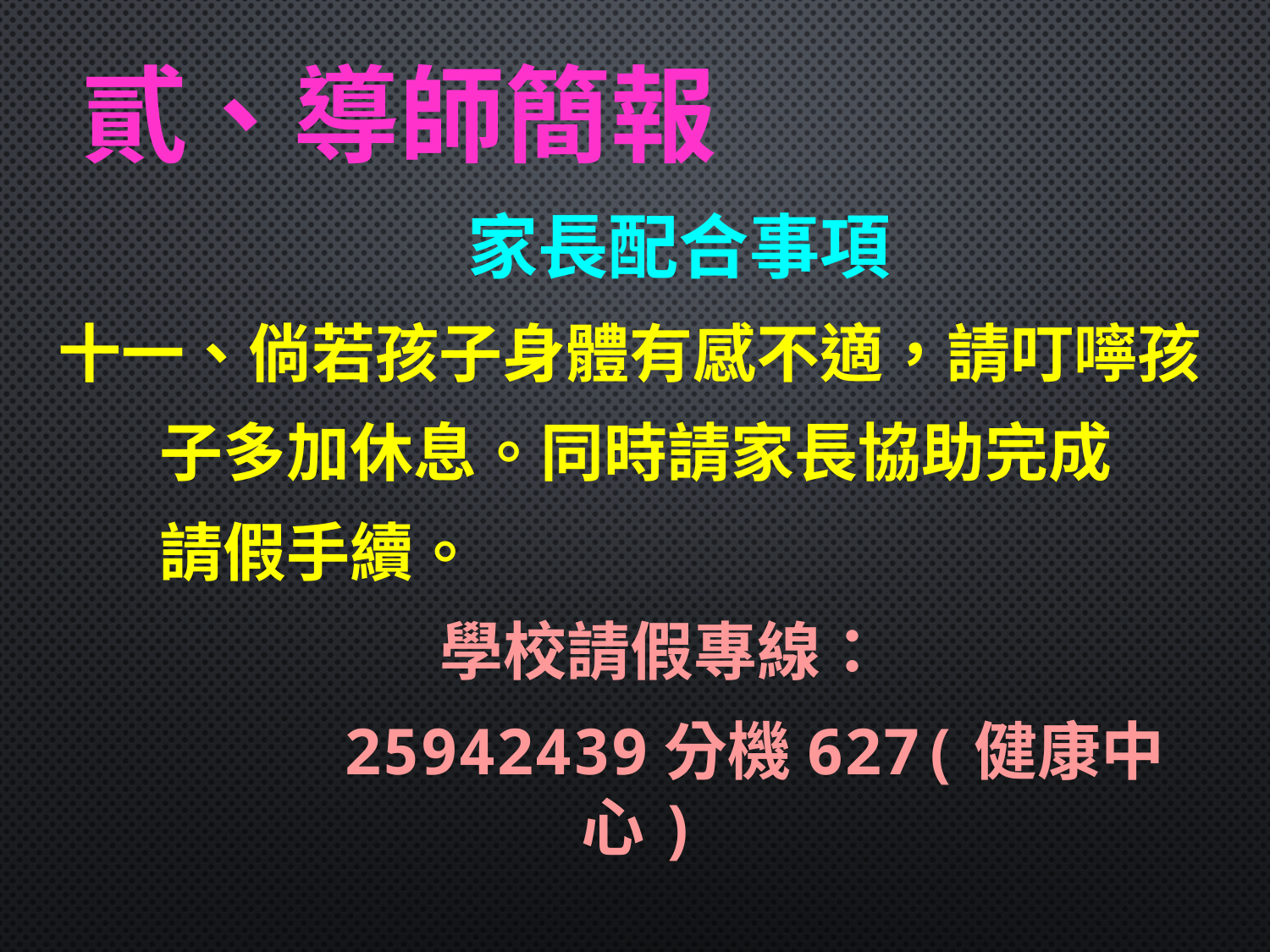

# 貳、導師簡報
   家長配合事項
十一、倘若孩子身體有感不適，請叮嚀孩
      子多加休息。同時請家長協助完成
      請假手續。
  學校請假專線：
      25942439分機627(健康中心)